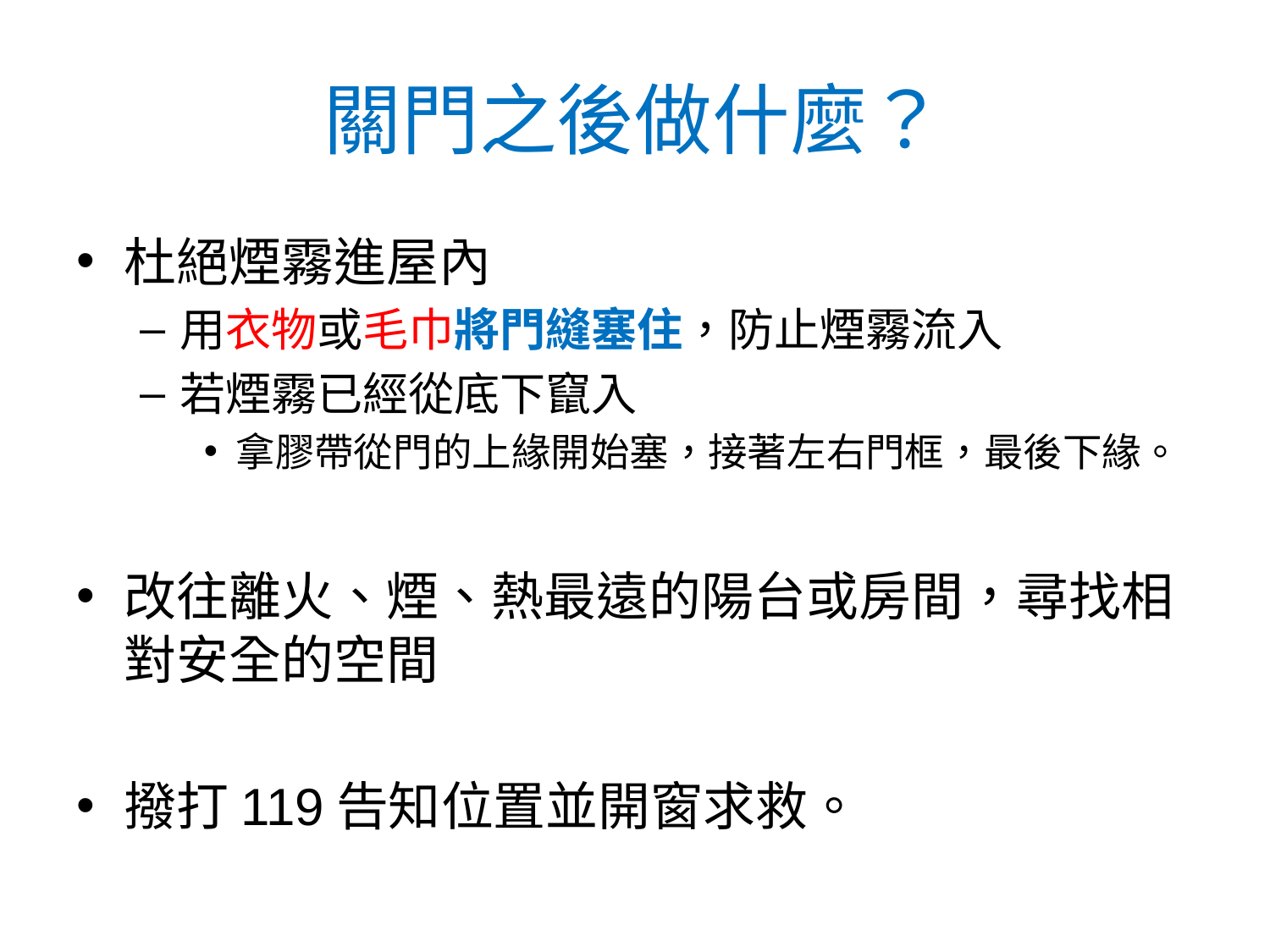

# 關門之後做什麼？
杜絕煙霧進屋內
用衣物或毛巾將門縫塞住，防止煙霧流入
若煙霧已經從底下竄入
拿膠帶從門的上緣開始塞，接著左右門框，最後下緣。

改往離火、煙、熱最遠的陽台或房間，尋找相對安全的空間

撥打119告知位置並開窗求救。